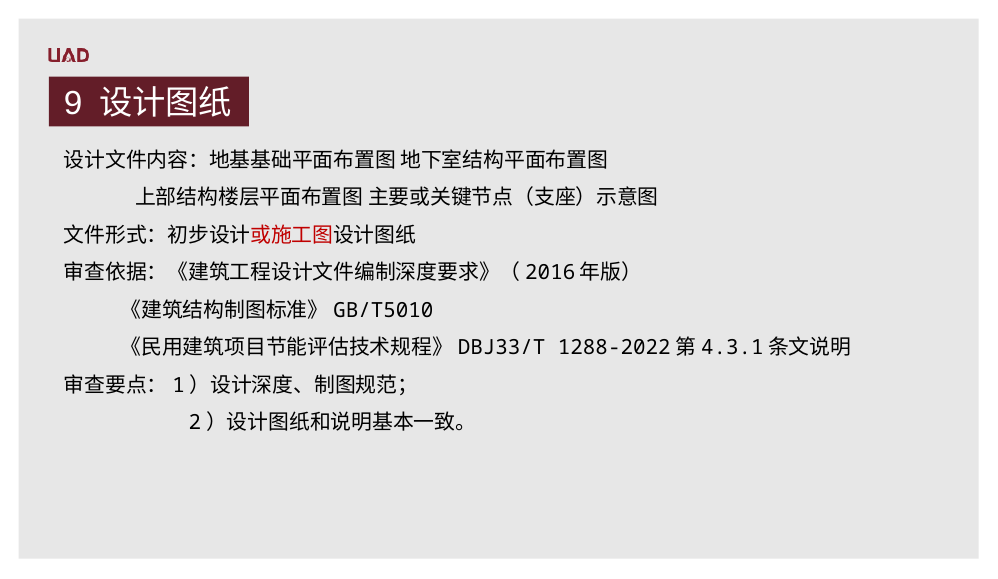

9 设计图纸
设计文件内容：地基基础平面布置图 地下室结构平面布置图
              上部结构楼层平面布置图 主要或关键节点（支座）示意图
文件形式：初步设计或施工图设计图纸
审查依据：《建筑工程设计文件编制深度要求》（2016年版）
           《建筑结构制图标准》GB/T5010
           《民用建筑项目节能评估技术规程》DBJ33/T 1288-2022第4.3.1条文说明
审查要点：1）设计深度、制图规范；
          2）设计图纸和说明基本一致。